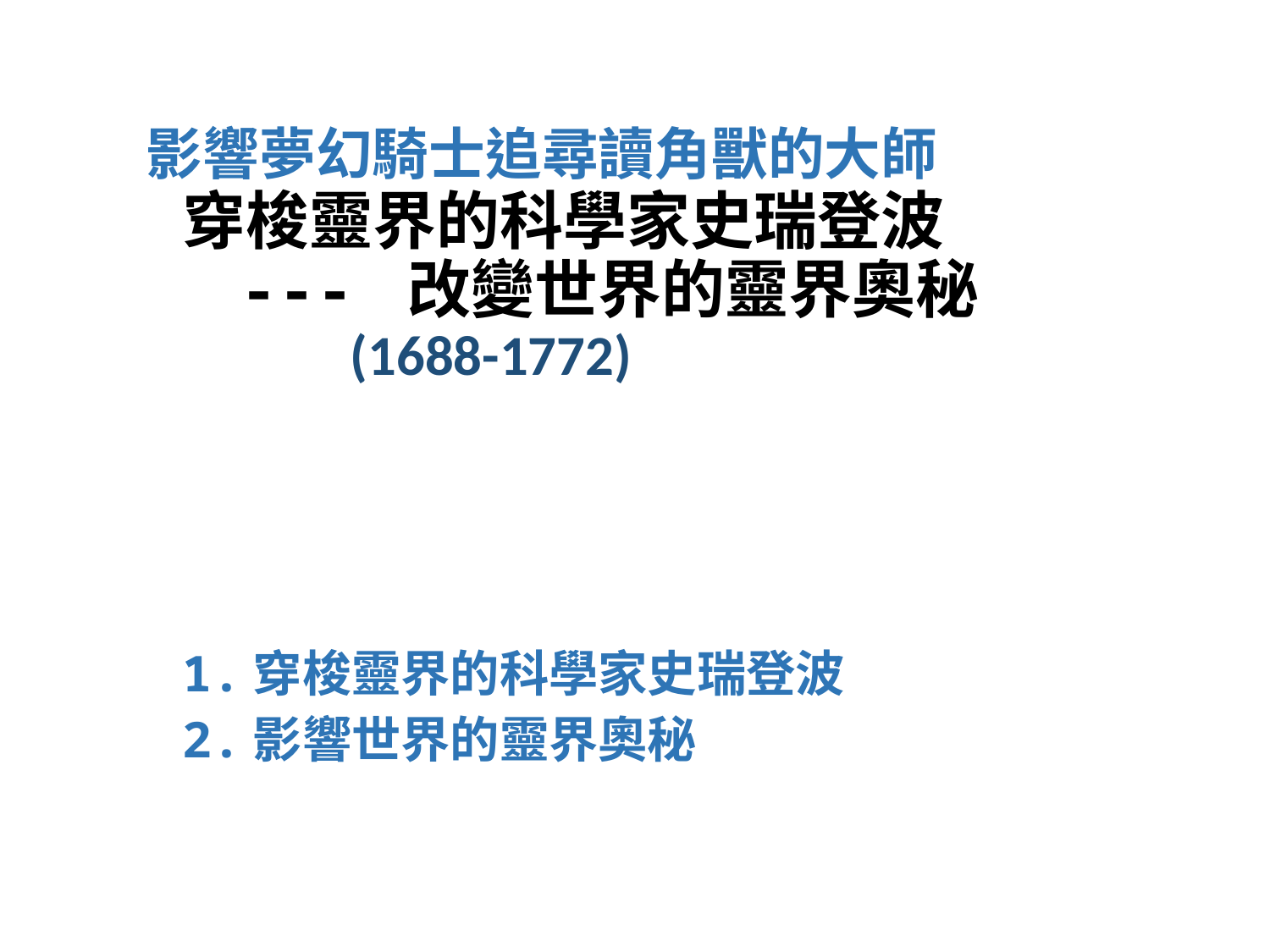

# 影響夢幻騎士追尋讀角獸的大師 穿梭靈界的科學家史瑞登波 --- 改變世界的靈界奧秘 (1688-1772)

1.穿梭靈界的科學家史瑞登波
2.影響世界的靈界奧秘